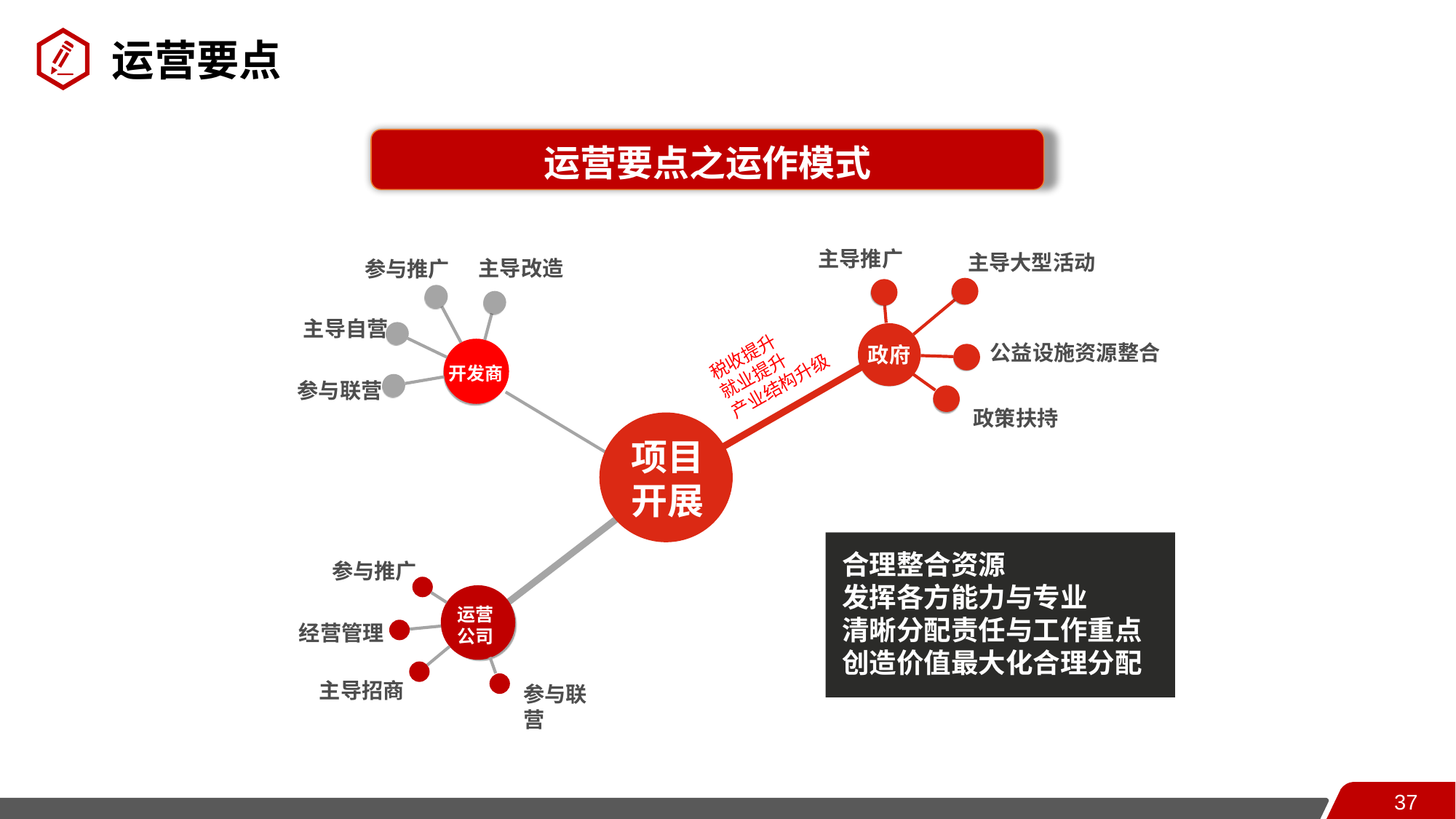

运营要点

运营要点之运作模式
主导推广
主导大型活动

税收提升
就业提升
产业结构升级

公益设施资源整合
政府

政策扶持
主导改造
参与推广

主导自营
开发商
参与联营

项目
开展
参与推广

运营公司
经营管理
主导招商
参与联营

合理整合资源
发挥各方能力与专业
清晰分配责任与工作重点
创造价值最大化合理分配